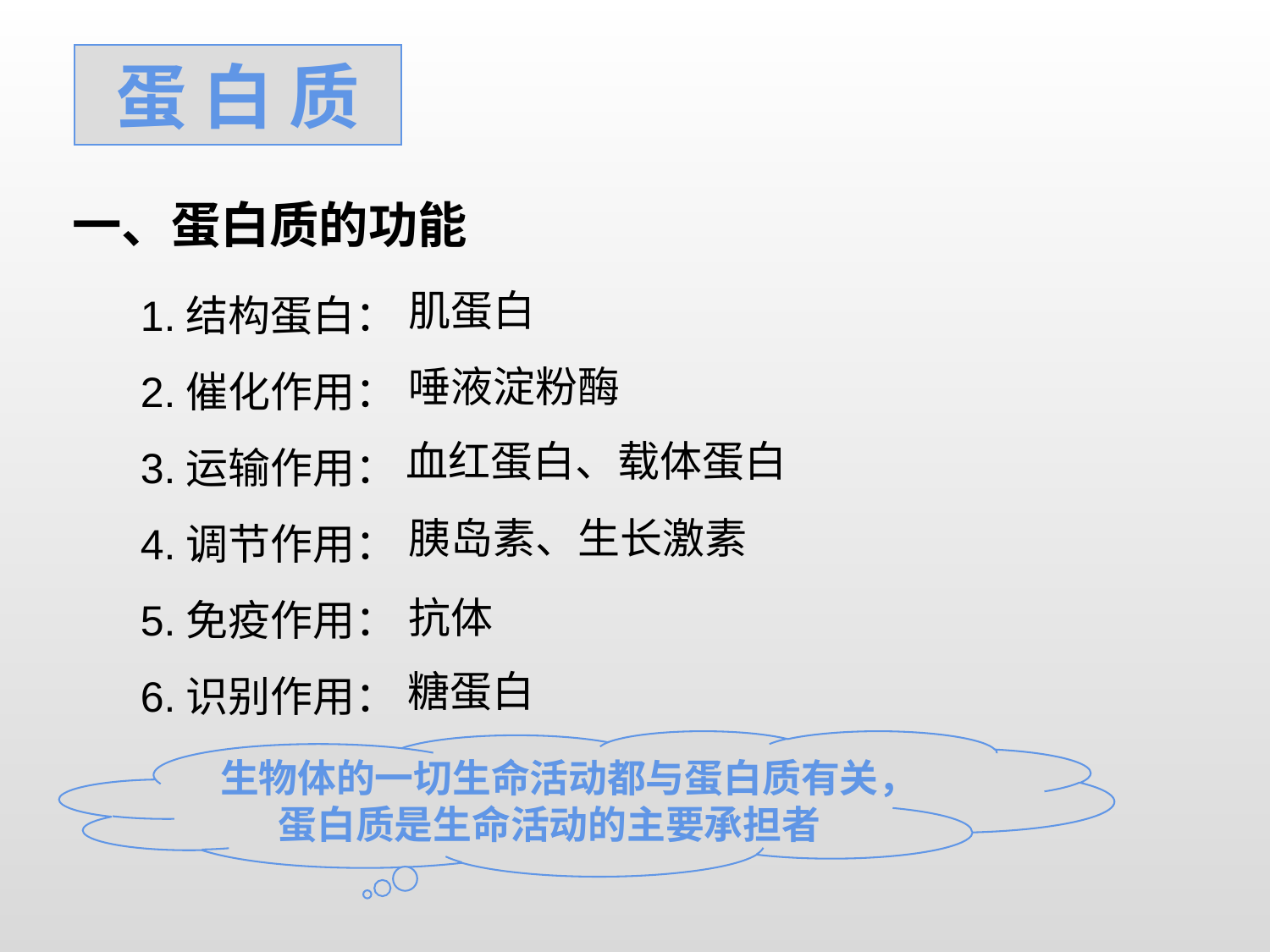

蛋 白 质
一、蛋白质的功能
1.结构蛋白：
2.催化作用：
3.运输作用：
4.调节作用：
5.免疫作用：
6.识别作用：
肌蛋白
唾液淀粉酶
血红蛋白、载体蛋白
胰岛素、生长激素
抗体
糖蛋白
生物体的一切生命活动都与蛋白质有关，
蛋白质是生命活动的主要承担者